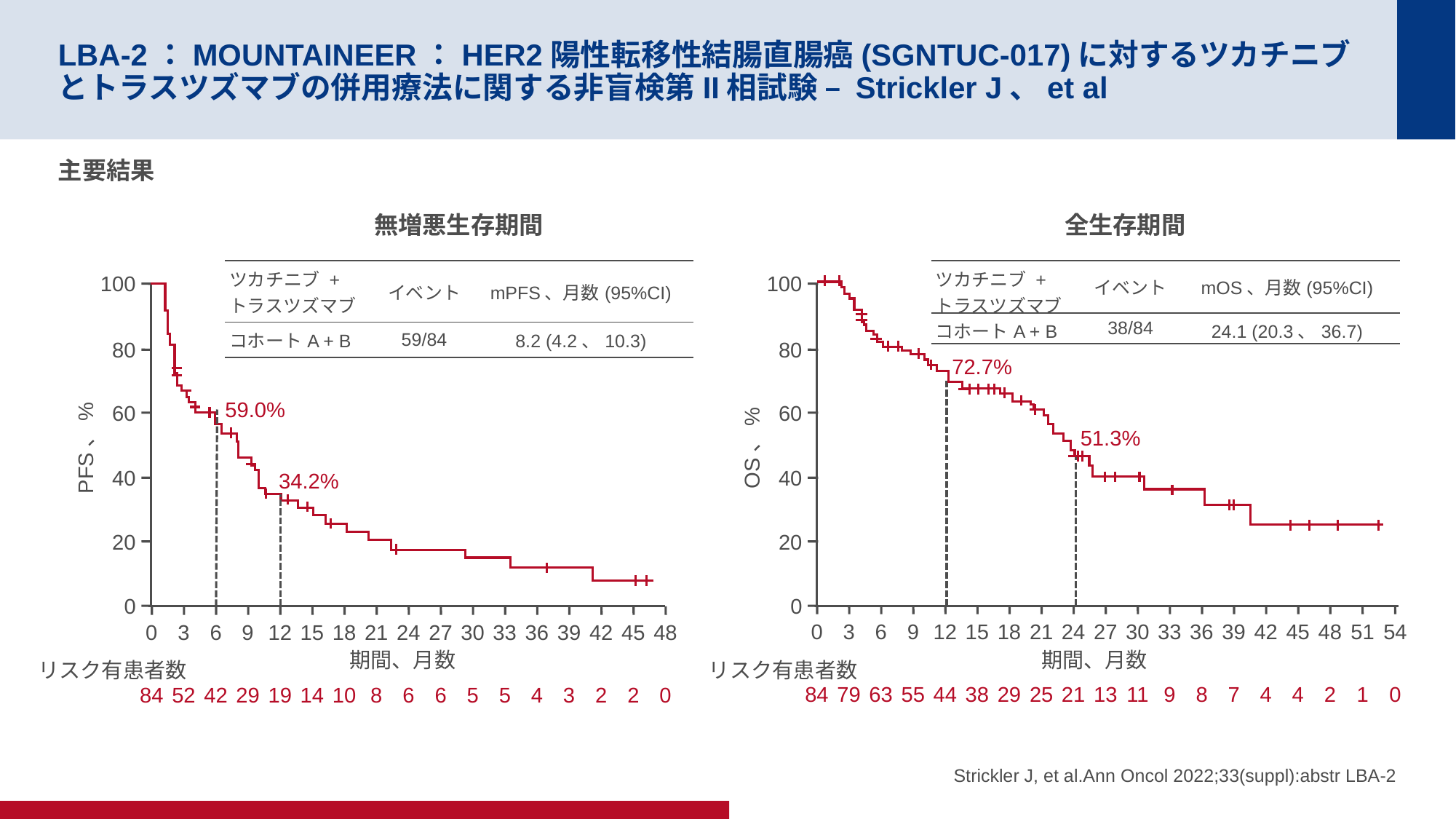

# LBA-2：MOUNTAINEER：HER2陽性転移性結腸直腸癌(SGNTUC-017)に対するツカチニブとトラスツズマブの併用療法に関する非盲検第II相試験 – Strickler J、et al
主要結果
無増悪生存期間
全生存期間
| ツカチニブ + トラスツズマブ | イベント | mPFS、月数(95%CI) |
| --- | --- | --- |
| コホートA + B | 59/84 | 8.2 (4.2、10.3) |
| ツカチニブ + トラスツズマブ | イベント | mOS、月数(95%CI) |
| --- | --- | --- |
| コホートA + B | 38/84 | 24.1 (20.3、36.7) |
100

80

60

PFS、%
40

20

0

100

80

60

OS、%
40

20

0

72.7%
59.0%
51.3%
34.2%

0
3
6
9
12
15
18
21
24
27
30
33
36
39
42
45
48
51
54

0
3
6
9
12
15
18
21
24
27
30
33
36
39
42
45
48
期間、月数
84
52
42
29
19
14
10
8
6
6
5
5
4
3
2
2
0
期間、月数
リスク有患者数
リスク有患者数
84
79
63
55
44
38
29
25
21
13
11
9
8
7
4
4
2
1
0
Strickler J, et al.Ann Oncol 2022;33(suppl):abstr LBA-2